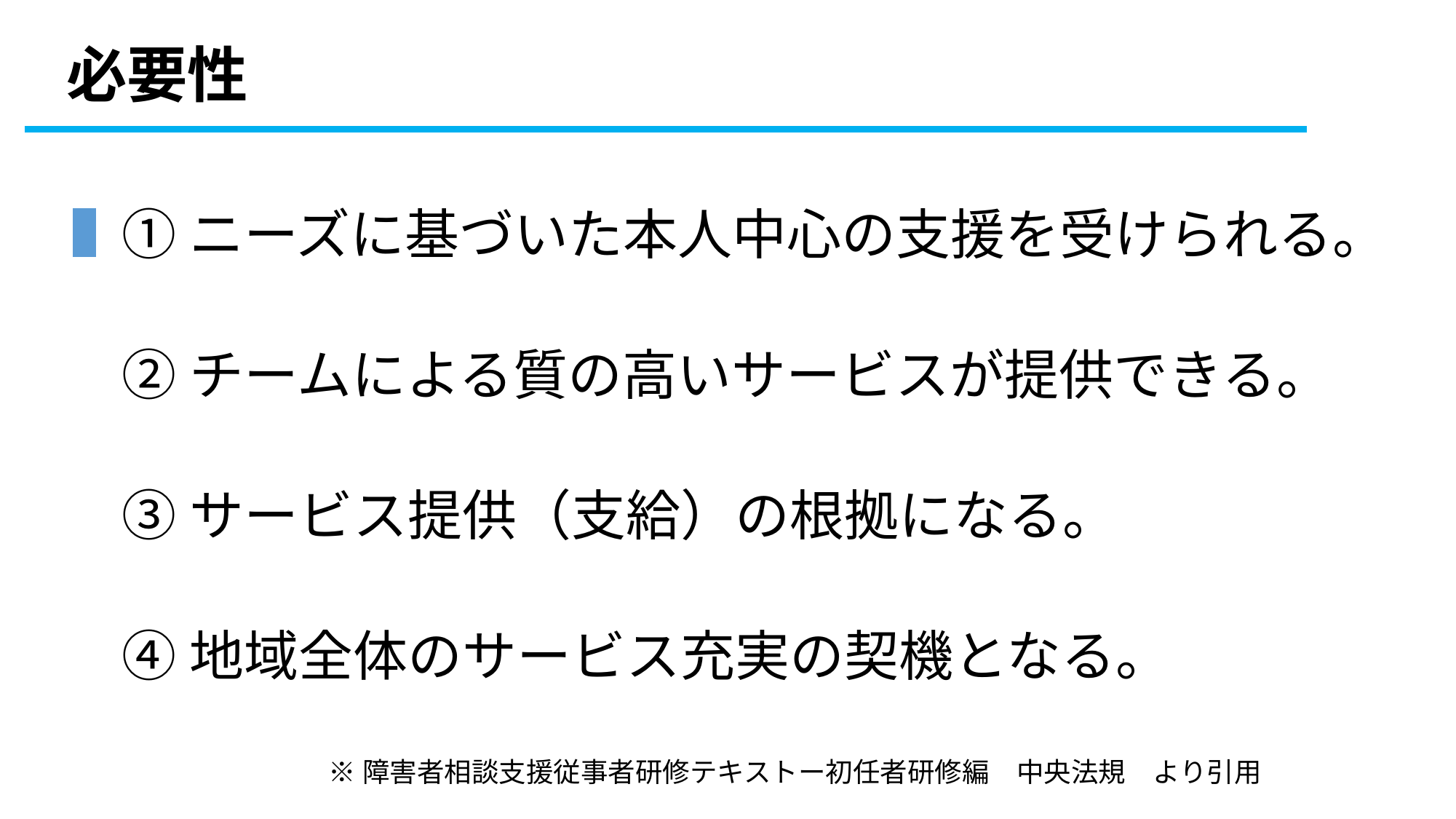

# 必要性
①ニーズに基づいた本人中心の支援を受けられる。

②チームによる質の高いサービスが提供できる。

③サービス提供（支給）の根拠になる。

④地域全体のサービス充実の契機となる。
※障害者相談支援従事者研修テキストー初任者研修編　中央法規　より引用